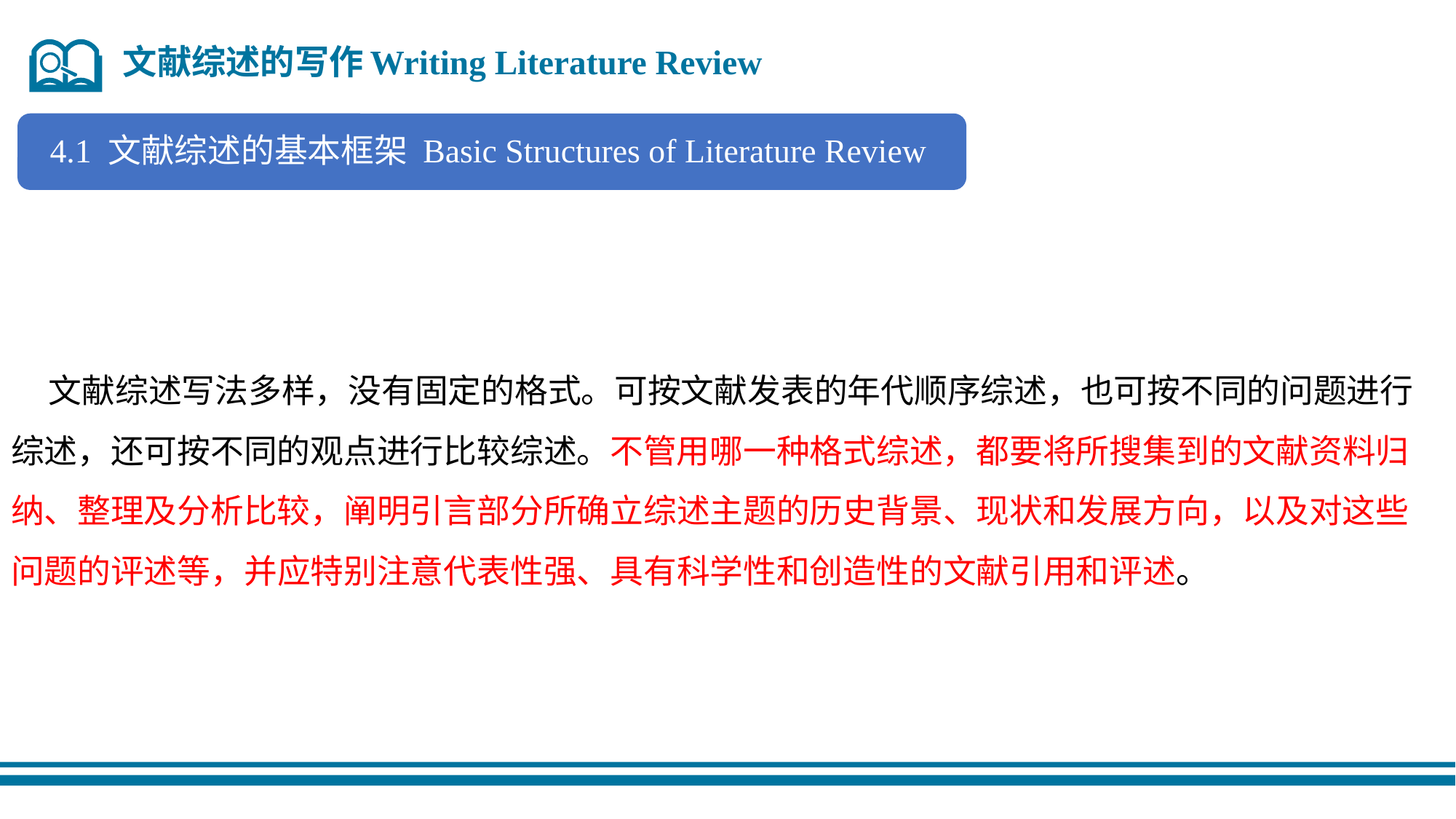

文献综述的写作Writing Literature Review
4.1 文献综述的基本框架 Basic Structures of Literature Review

    文献综述写法多样，没有固定的格式。可按文献发表的年代顺序综述，也可按不同的问题进行综述，还可按不同的观点进行比较综述。不管用哪一种格式综述，都要将所搜集到的文献资料归纳、整理及分析比较，阐明引言部分所确立综述主题的历史背景、现状和发展方向，以及对这些问题的评述等，并应特别注意代表性强、具有科学性和创造性的文献引用和评述。